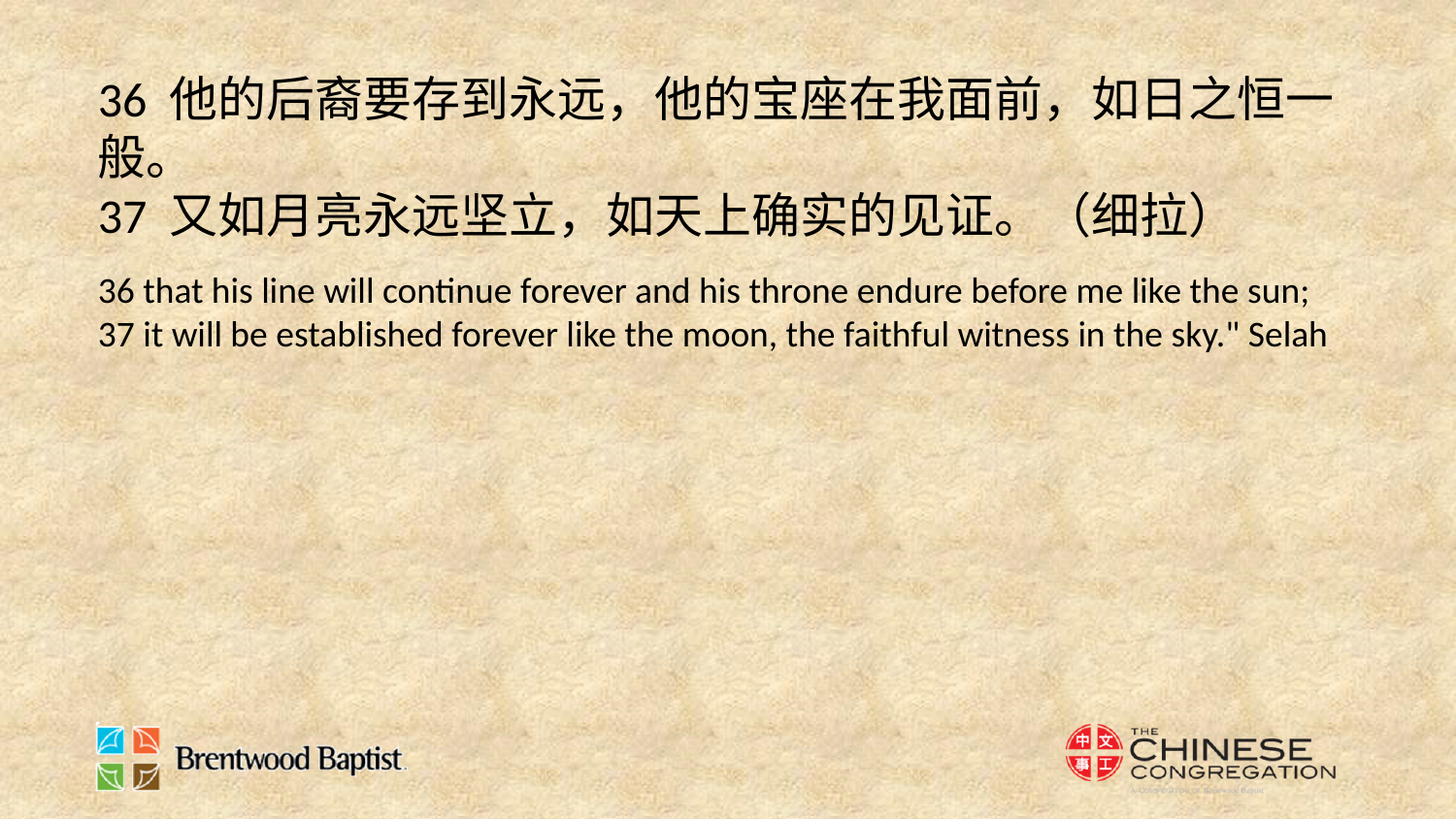

36 他的后裔要存到永远，他的宝座在我面前，如日之恒一般。
37 又如月亮永远坚立，如天上确实的见证。（细拉）

36 that his line will continue forever and his throne endure before me like the sun;
37 it will be established forever like the moon, the faithful witness in the sky." Selah